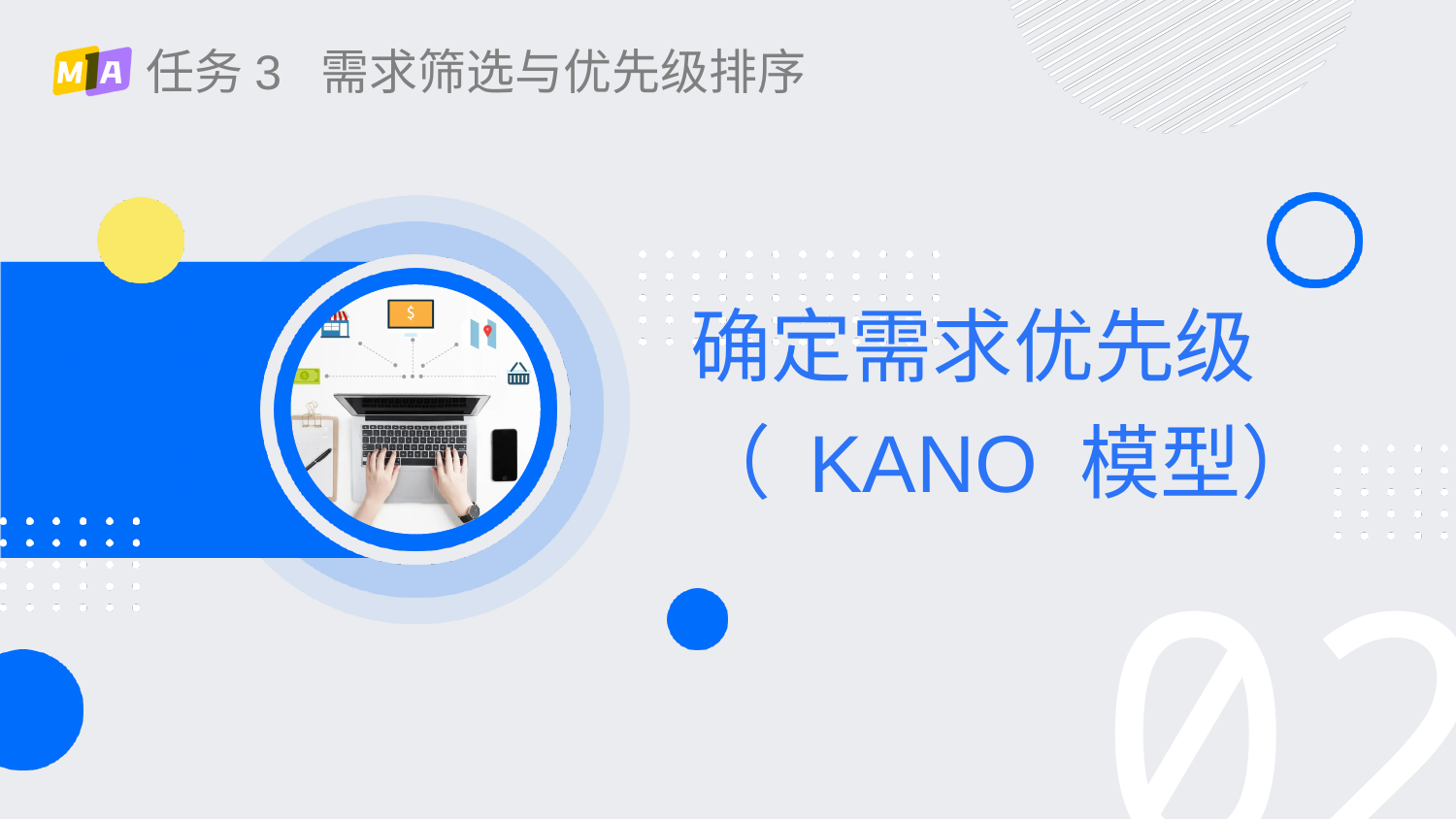

任务3  需求筛选与优先级排序
# 确定需求优先级（ KANO 模型）
02